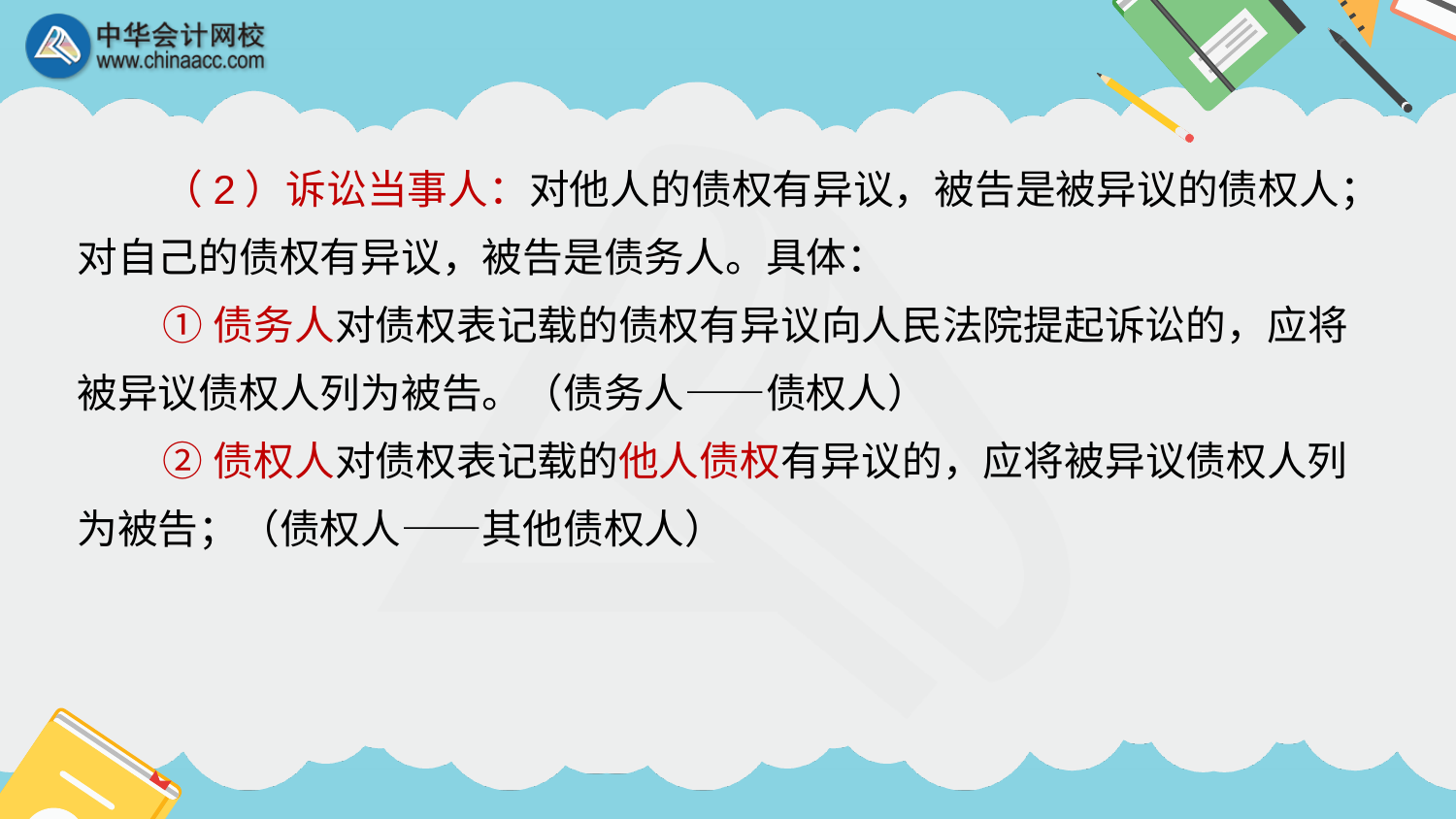

（2）诉讼当事人：对他人的债权有异议，被告是被异议的债权人；对自己的债权有异议，被告是债务人。具体：
①债务人对债权表记载的债权有异议向人民法院提起诉讼的，应将被异议债权人列为被告。（债务人——债权人）
②债权人对债权表记载的他人债权有异议的，应将被异议债权人列为被告；（债权人——其他债权人）